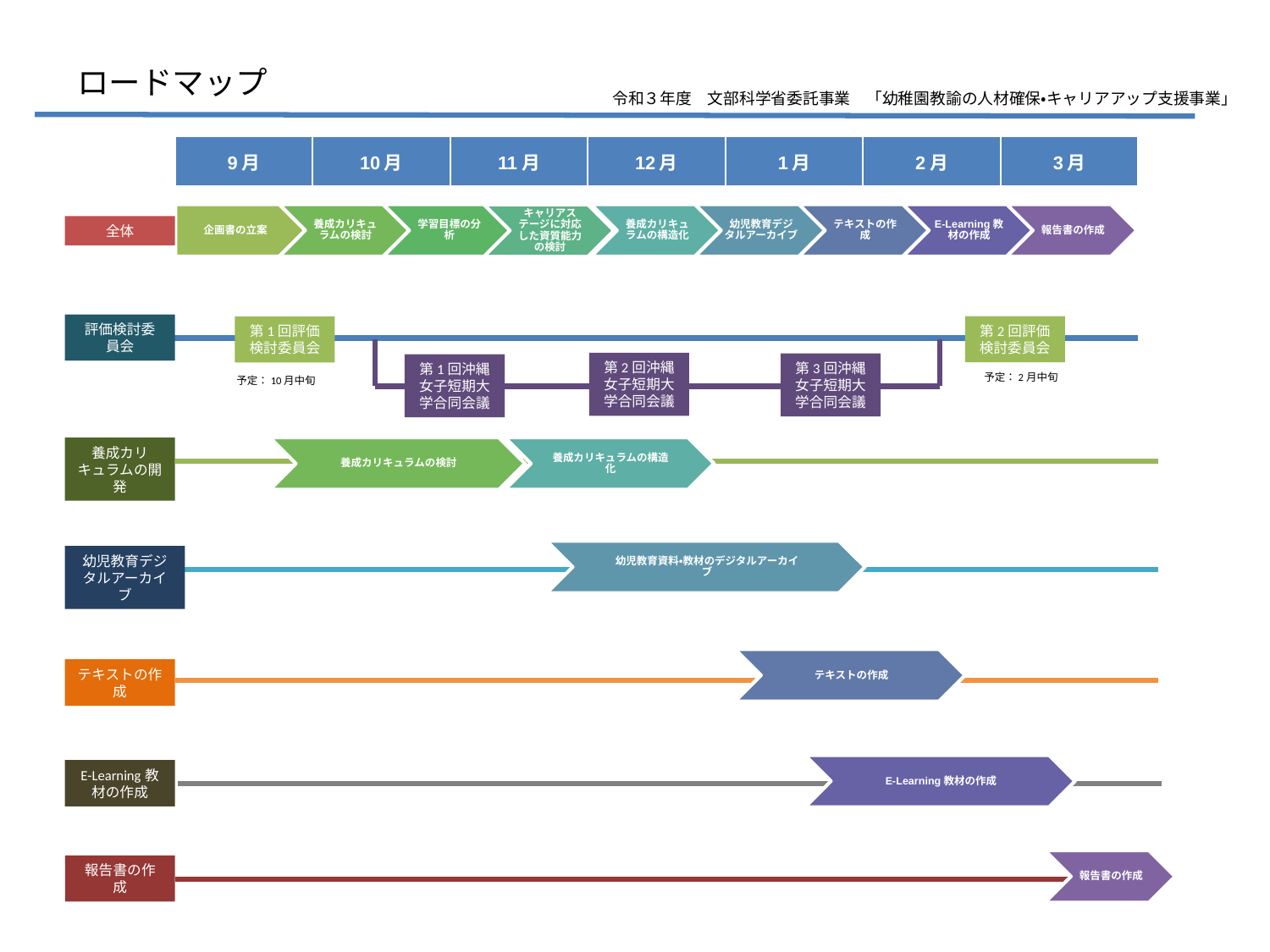

ロードマップ
令和３年度　文部科学省委託事業　「幼稚園教諭の人材確保・キャリアアップ支援事業」
| 9月 | 10月 | 11月 | 12月 | 1月 | 2月 | 3月 |
| --- | --- | --- | --- | --- | --- | --- |
企画書の立案
養成カリキュラムの検討
学習目標の分析
キャリアステージに対応した資質能力の検討
養成カリキュラムの構造化
幼児教育デジタルアーカイブ
テキストの作成
E-Learning教材の作成
報告書の作成
全体
評価検討委員会
第2回評価検討委員会
第1回評価検討委員会
第2回沖縄女子短期大学合同会議
第3回沖縄女子短期大学合同会議
第1回沖縄女子短期大学合同会議
予定：2月中旬

予定：10月中旬
養成カリキュラムの開発

養成カリキュラムの検討

養成カリキュラムの構造化

幼児教育資料・教材のデジタルアーカイブ
幼児教育デジタルアーカイブ

テキストの作成
テキストの作成

E-Learning教材の作成
E-Learning教材の作成

報告書の作成
報告書の作成